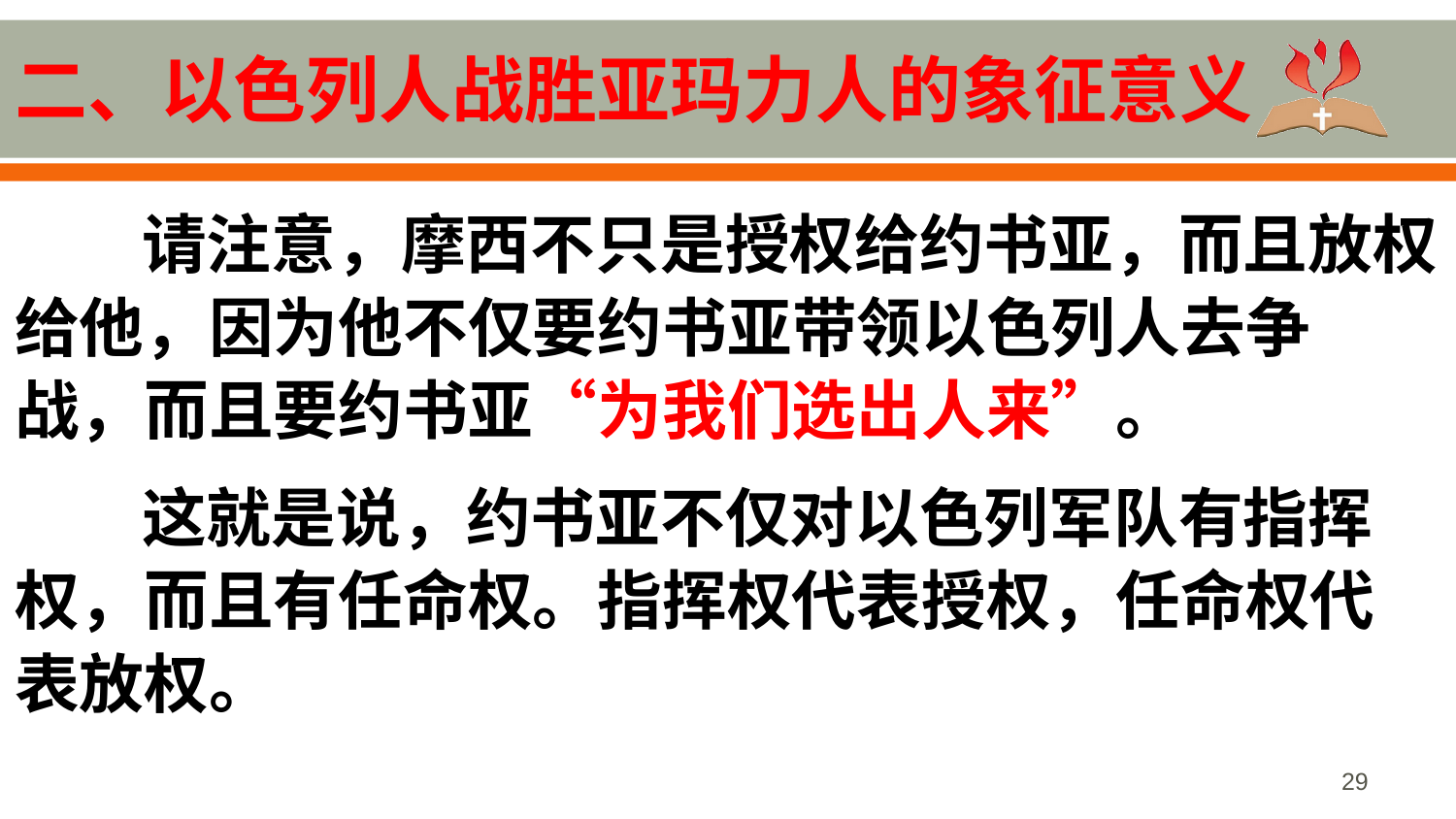

# 二、以色列人战胜亚玛力人的象征意义
请注意，摩西不只是授权给约书亚，而且放权给他，因为他不仅要约书亚带领以色列人去争战，而且要约书亚“为我们选出人来”。
这就是说，约书亚不仅对以色列军队有指挥权，而且有任命权。指挥权代表授权，任命权代表放权。

29